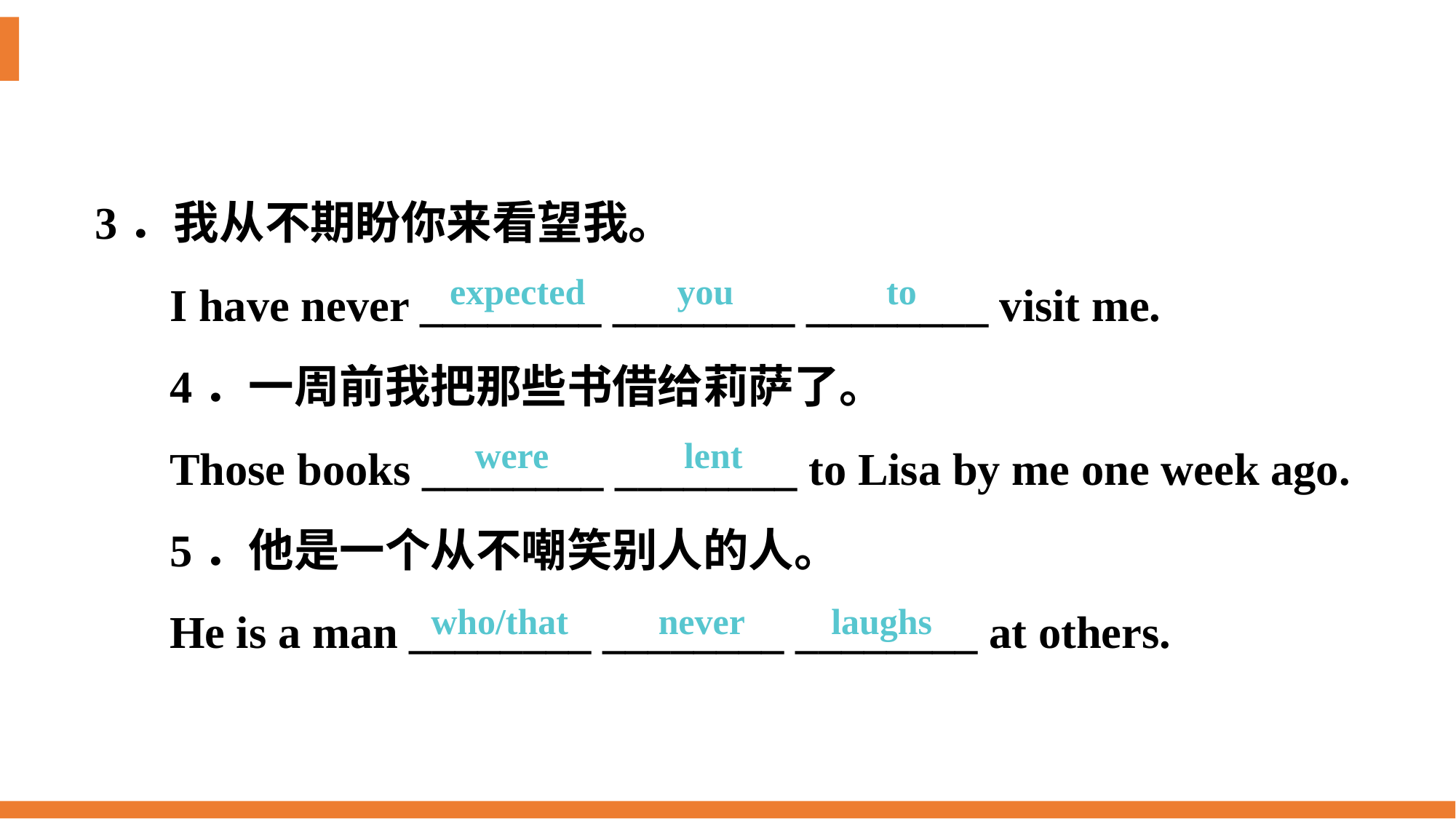

3．我从不期盼你来看望我。
I have never ________ ________ ________ visit me.
4．一周前我把那些书借给莉萨了。
Those books ________ ________ to Lisa by me one week ago.
5．他是一个从不嘲笑别人的人。
He is a man ________ ________ ________ at others.
expected 	 you 		to
were 	           lent
who/that 	 never 	        laughs